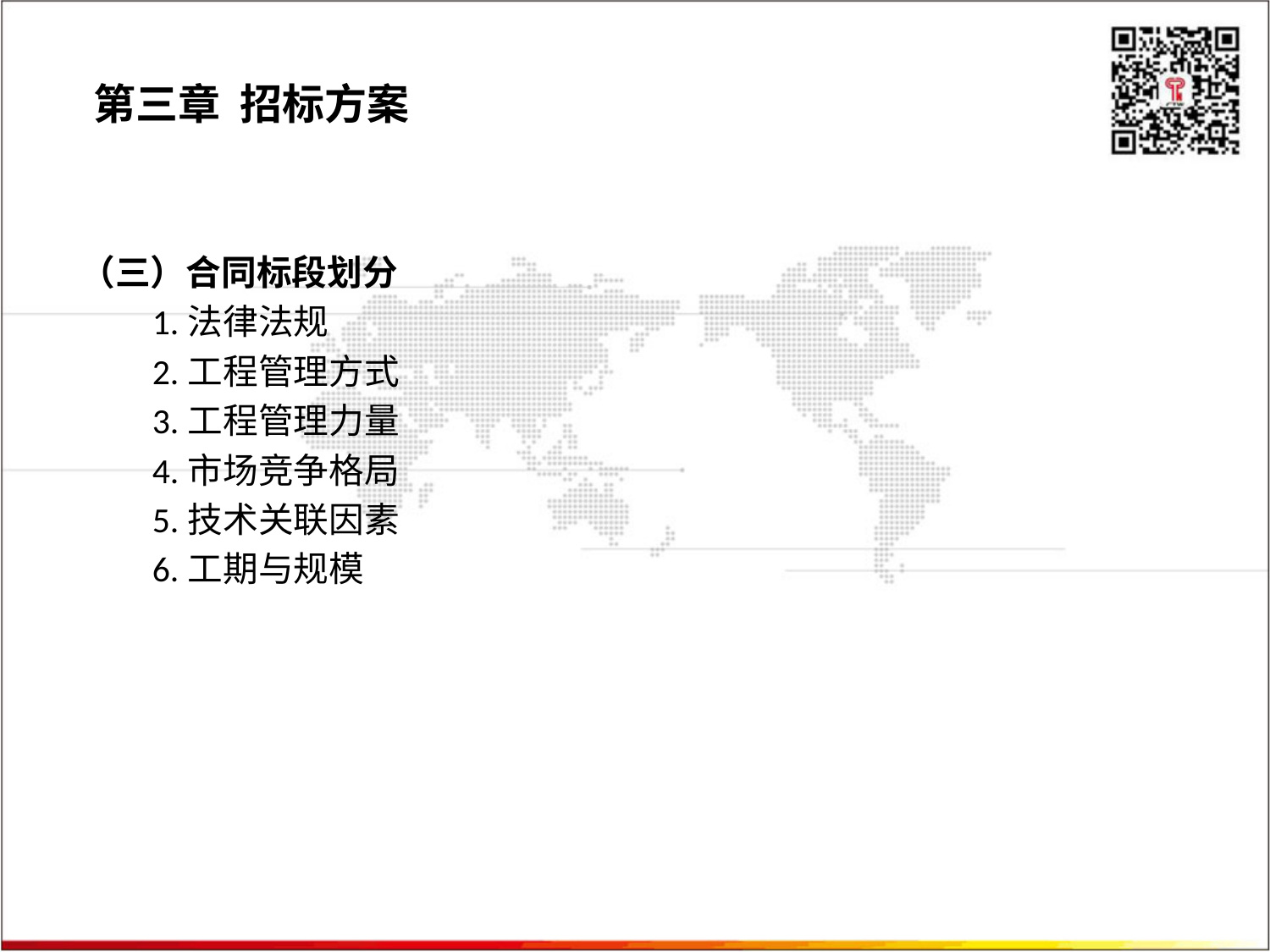

第三章  招标方案
（三）合同标段划分
         1.法律法规
         2.工程管理方式
         3.工程管理力量
         4.市场竞争格局
         5.技术关联因素
         6.工期与规模